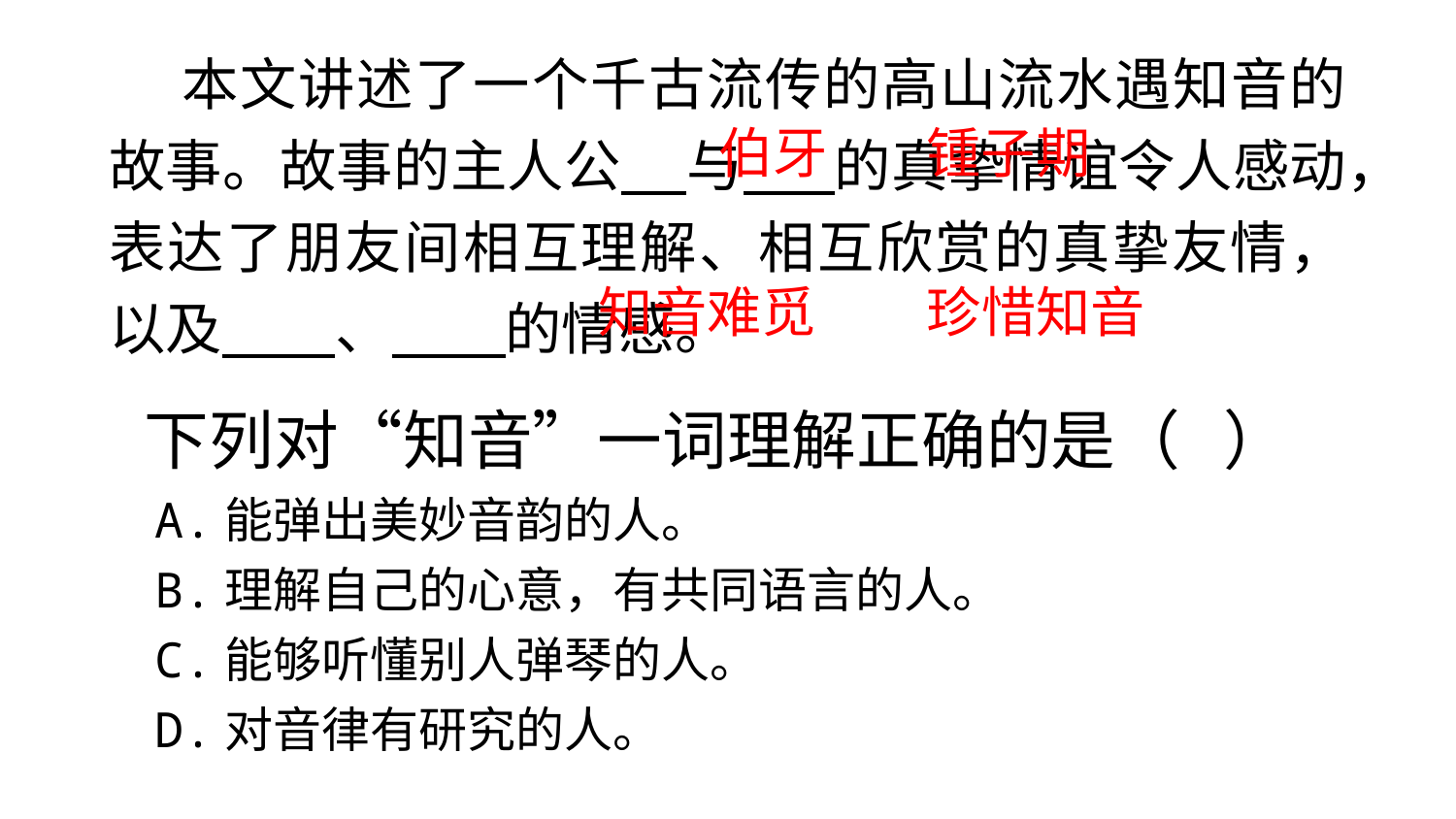

本文讲述了一个千古流传的高山流水遇知音的故事。故事的主人公     与       的真挚情谊令人感动，表达了朋友间相互理解、相互欣赏的真挚友情，以及         、         的情感。
伯牙
锺子期
知音难觅
珍惜知音
下列对“知音”一词理解正确的是（   ）
A.能弹出美妙音韵的人。
B.理解自己的心意，有共同语言的人。
C.能够听懂别人弹琴的人。
D.对音律有研究的人。